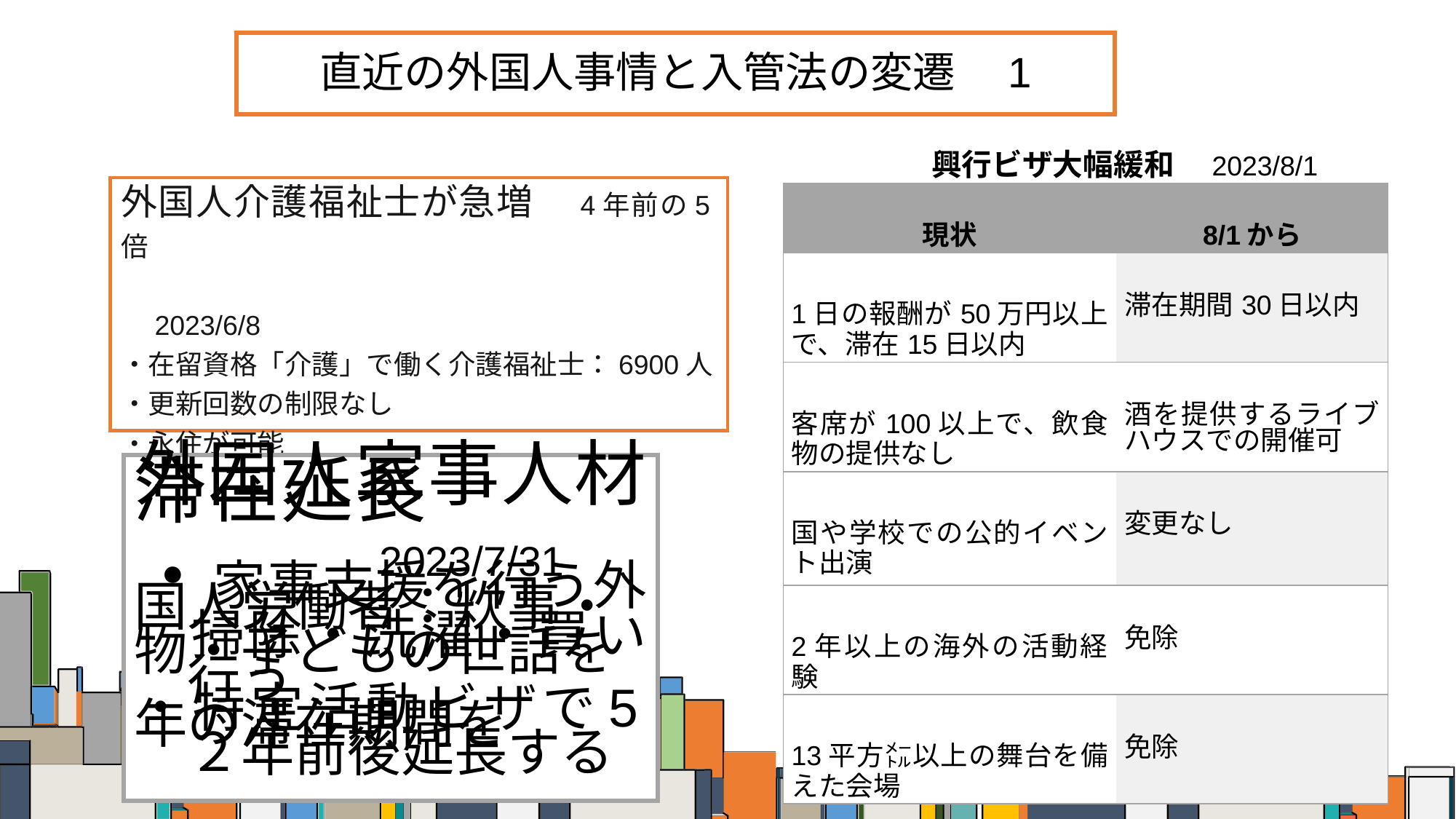

# 直近の外国人事情と入管法の変遷　1
興行ビザ大幅緩和　2023/8/1

外国人介護福祉士が急増　4年前の5倍
　　　　　　　　　　　　　　　　　　　　　　2023/6/8
・在留資格「介護」で働く介護福祉士：6900人
・更新回数の制限なし
・永住が可能
・家族滞在を認められている

| 現状 | 8/1から |
| --- | --- |
| 1日の報酬が50万円以上で、滞在15日以内 | 滞在期間30日以内 |
| 客席が100以上で、飲食物の提供なし | 酒を提供するライブハウスでの開催可 |
| 国や学校での公的イベント出演 | 変更なし |
| 2年以上の海外の活動経験 | 免除 |
| 13平方㍍以上の舞台を備えた会場 | 免除 |

外国人家事人材滞在延長
　　　　　　　　　2023/7/31
・家事支援を行う外国人労働者：炊事・
　掃除・洗濯・買い物・子どもの世話を
　行う
・特定活動ビザで5年の滞在期間を
　２年前後延長する

14